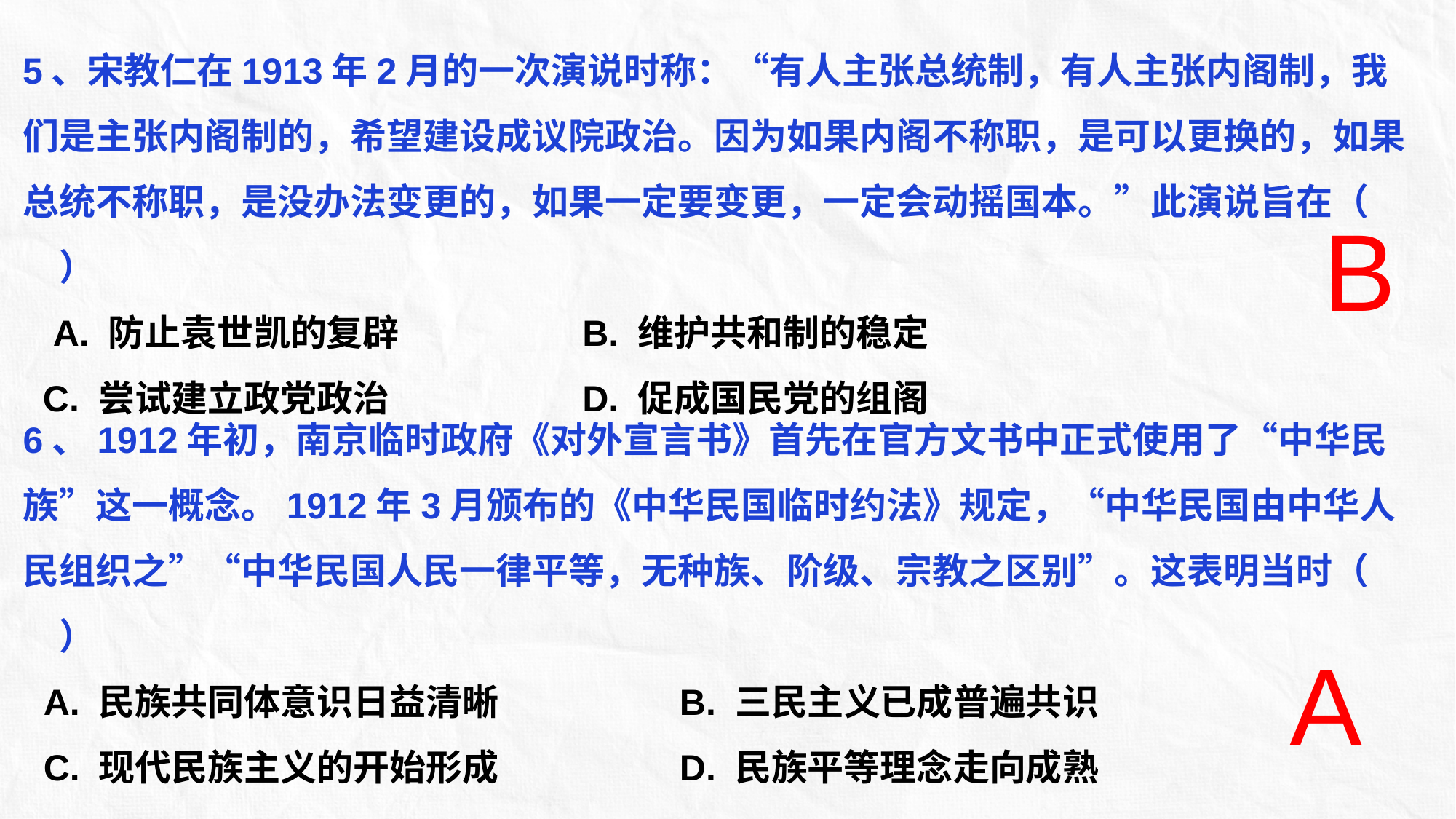

5、宋教仁在1913年2月的一次演说时称：“有人主张总统制，有人主张内阁制，我们是主张内阁制的，希望建设成议院政治。因为如果内阁不称职，是可以更换的，如果总统不称职，是没办法变更的，如果一定要变更，一定会动摇国本。”此演说旨在（　　）
   A. 防止袁世凯的复辟 	              B. 维护共和制的稳定
  C. 尝试建立政党政治 	              D. 促成国民党的组阁
B
6、1912年初，南京临时政府《对外宣言书》首先在官方文书中正式使用了“中华民族”这一概念。1912年3月颁布的《中华民国临时约法》规定，“中华民国由中华人民组织之”“中华民国人民一律平等，无种族、阶级、宗教之区别”。这表明当时（　　）
  A. 民族共同体意识日益清晰                     B. 三民主义已成普遍共识
  C. 现代民族主义的开始形成                     D. 民族平等理念走向成熟
A